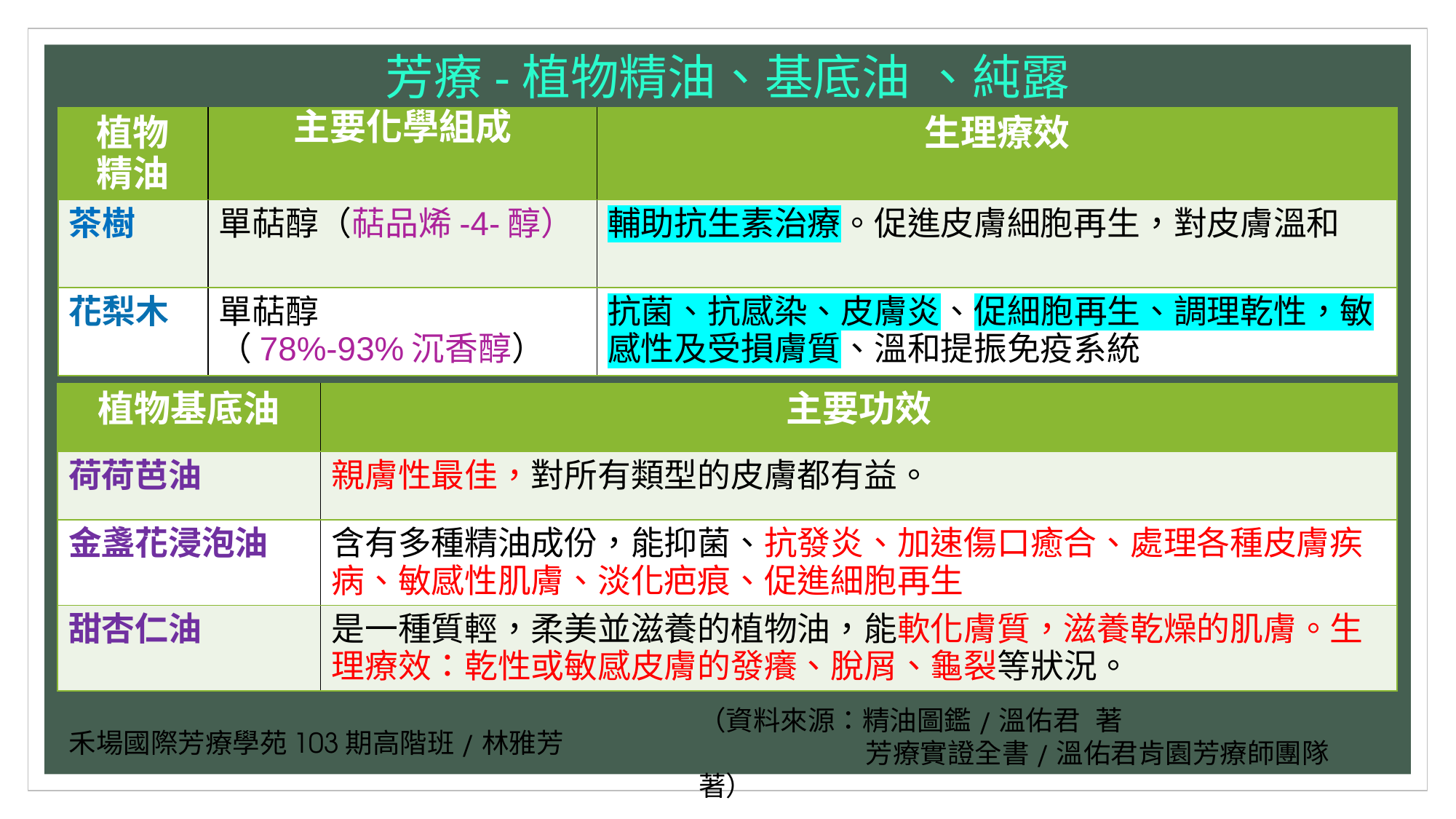

# 芳療-植物精油、基底油 、純露
| 植物 精油 | 主要化學組成 | 生理療效 |
| --- | --- | --- |
| 茶樹 | 單萜醇（萜品烯-4-醇） | 輔助抗生素治療。促進皮膚細胞再生，對皮膚溫和 |
| 花梨木 | 單萜醇 （78%-93%沉香醇） | 抗菌、抗感染、皮膚炎、促細胞再生、調理乾性，敏感性及受損膚質、溫和提振免疫系統 |
| 植物基底油 | 主要功效 |
| --- | --- |
| 荷荷芭油 | 親膚性最佳，對所有類型的皮膚都有益。 |
| 金盞花浸泡油 | 含有多種精油成份，能抑菌、抗發炎、加速傷口癒合、處理各種皮膚疾病、敏感性肌膚、淡化疤痕、促進細胞再生 |
| 甜杏仁油 | 是一種質輕，柔美並滋養的植物油，能軟化膚質，滋養乾燥的肌膚。生理療效：乾性或敏感皮膚的發癢、脫屑、龜裂等狀況。 |
（資料來源：精油圖鑑/溫佑君  著
                     芳療實證全書/溫佑君肯園芳療師團隊  著）

禾場國際芳療學苑103期高階班/林雅芳